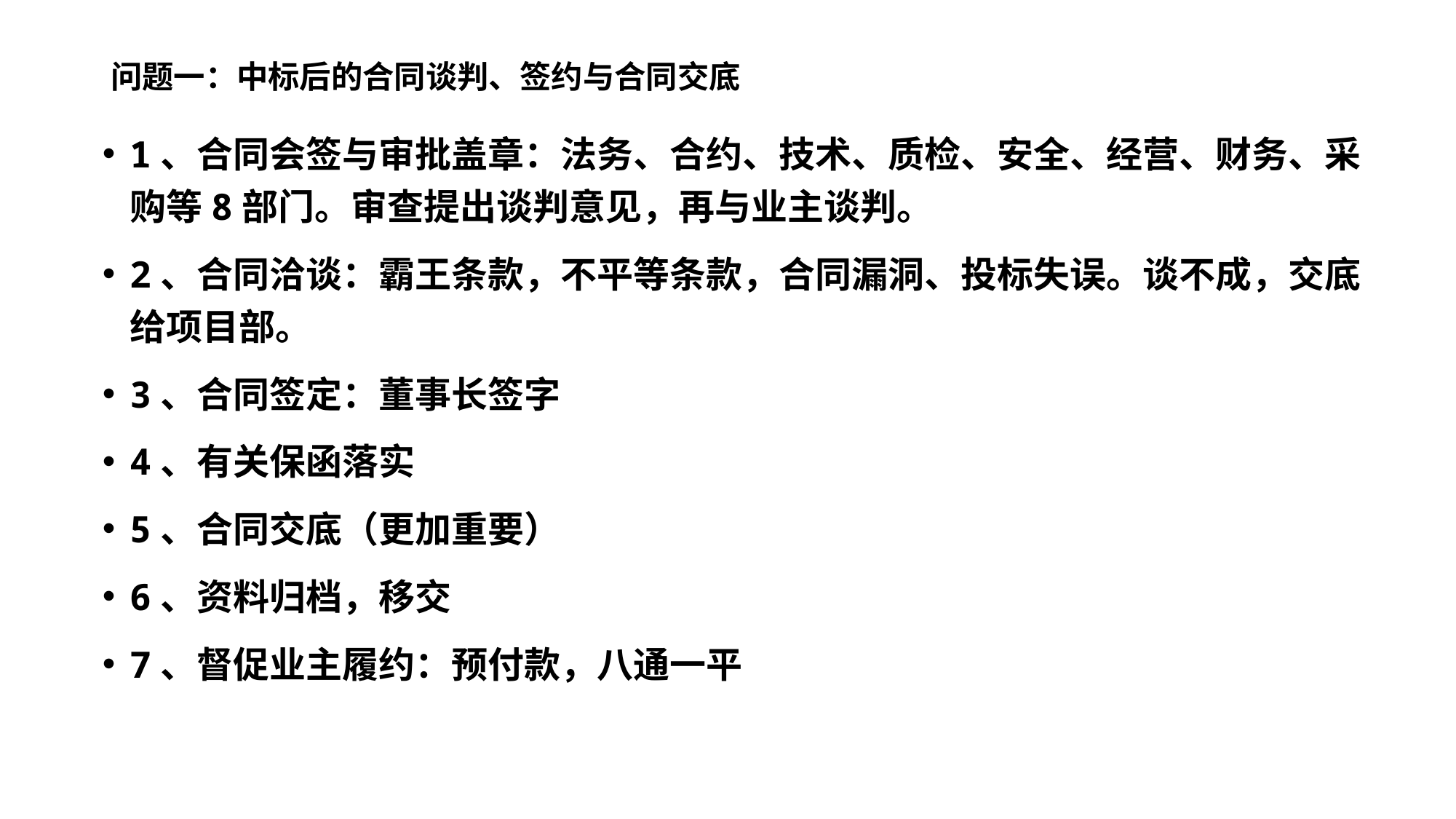

# 问题一：中标后的合同谈判、签约与合同交底
1、合同会签与审批盖章：法务、合约、技术、质检、安全、经营、财务、采购等8部门。审查提出谈判意见，再与业主谈判。
2、合同洽谈：霸王条款，不平等条款，合同漏洞、投标失误。谈不成，交底给项目部。
3、合同签定：董事长签字
4、有关保函落实
5、合同交底（更加重要）
6、资料归档，移交
7、督促业主履约：预付款，八通一平